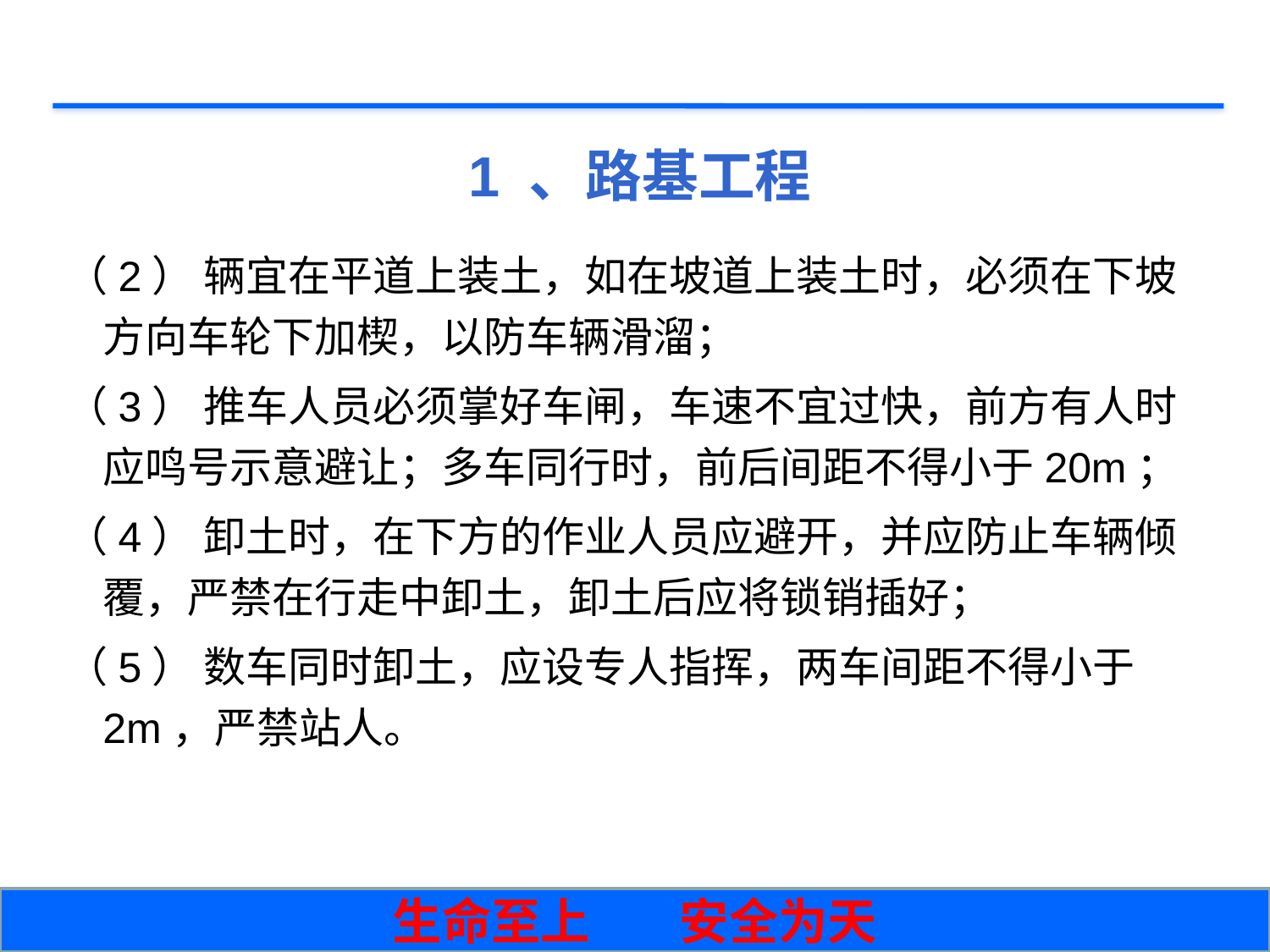

# 1 、路基工程
（2） 辆宜在平道上装土，如在坡道上装土时，必须在下坡方向车轮下加楔，以防车辆滑溜；
（3） 推车人员必须掌好车闸，车速不宜过快，前方有人时应鸣号示意避让；多车同行时，前后间距不得小于20m；
（4） 卸土时，在下方的作业人员应避开，并应防止车辆倾覆，严禁在行走中卸土，卸土后应将锁销插好；
（5） 数车同时卸土，应设专人指挥，两车间距不得小于2m，严禁站人。